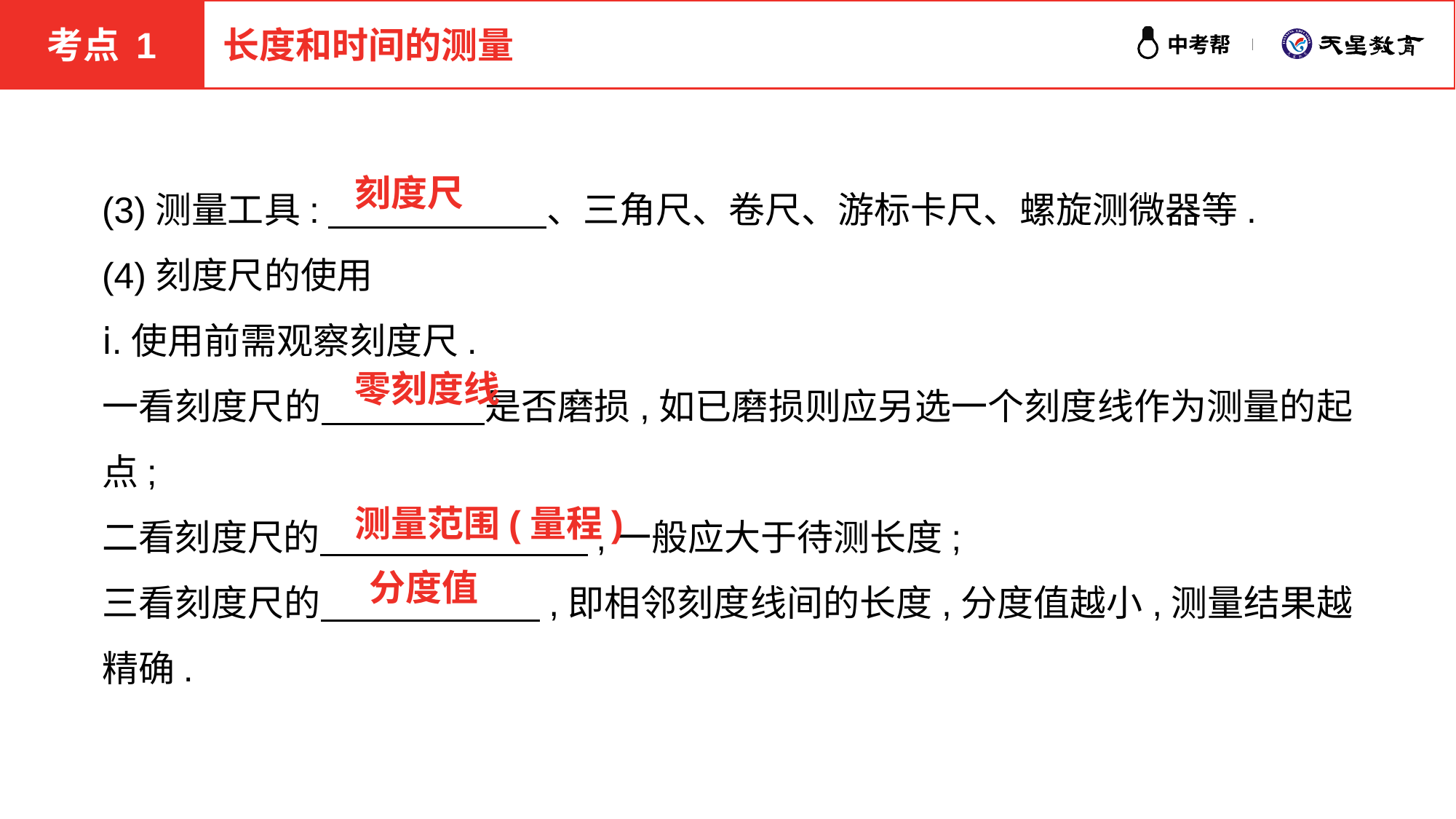

考点 1
长度和时间的测量
(3)测量工具:　　　　　　、三角尺、卷尺、游标卡尺、螺旋测微器等.
(4)刻度尺的使用
ⅰ.使用前需观察刻度尺.
一看刻度尺的　　  　　是否磨损,如已磨损则应另选一个刻度线作为测量的起点;
二看刻度尺的　      　　　　　,一般应大于待测长度;
三看刻度尺的　　　　　　,即相邻刻度线间的长度,分度值越小,测量结果越精确.
刻度尺
零刻度线
测量范围(量程)
分度值